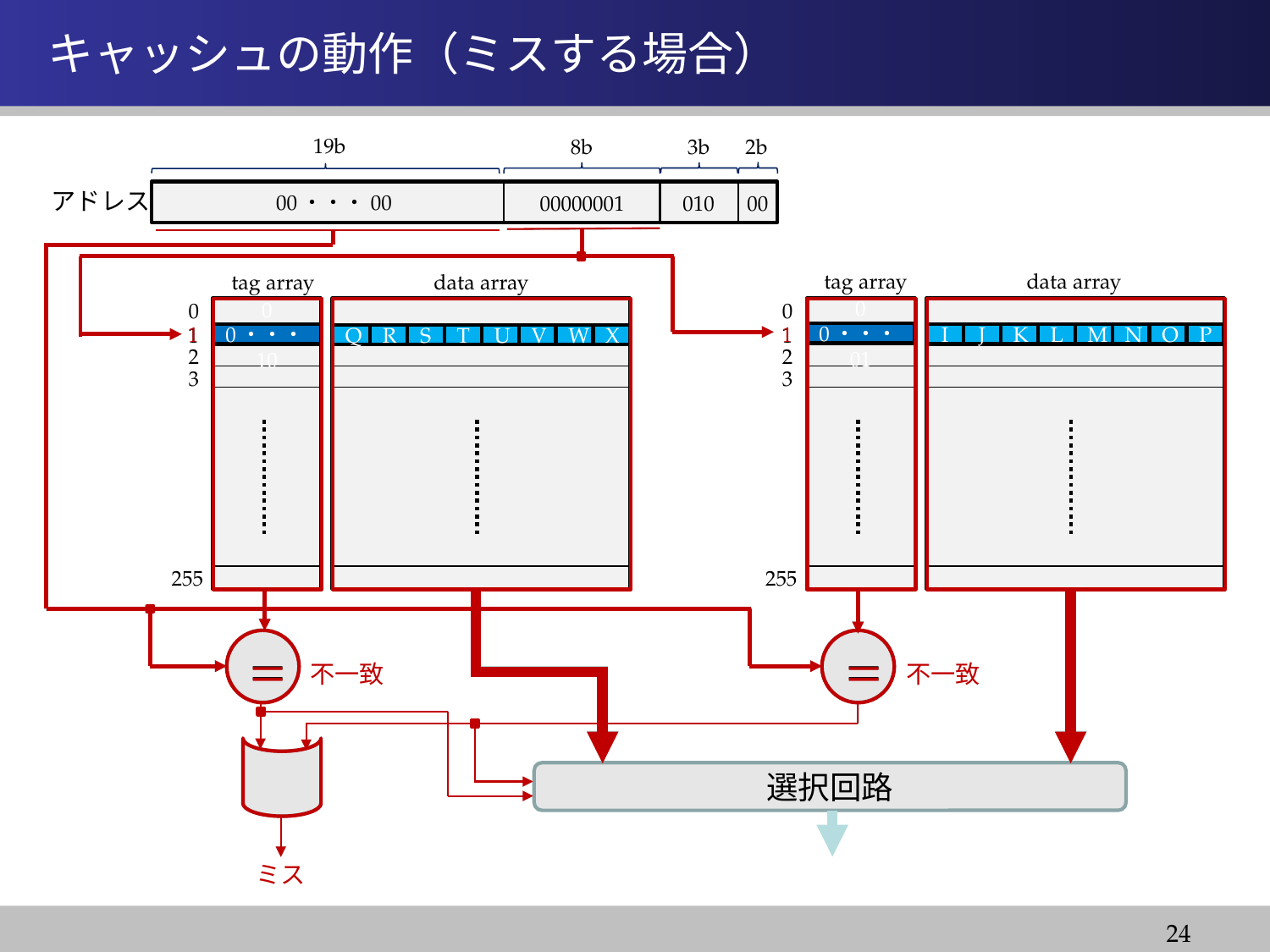

情報システム基盤学基礎１

# キャッシュの動作（ミスする場合）

19b
8b
3b
2b

アドレス

00・・・00
00000001
010
00

tag array
data array
tag array
data array
0
0

1
1
1
1
00・・・01
00・・・10
I
J
K
L
M
N
O
P
Q
R
S
T
U
V
W
X
2
2
3
3
255
255

=
=
=
=
不一致
不一致

選択回路
ミス
24